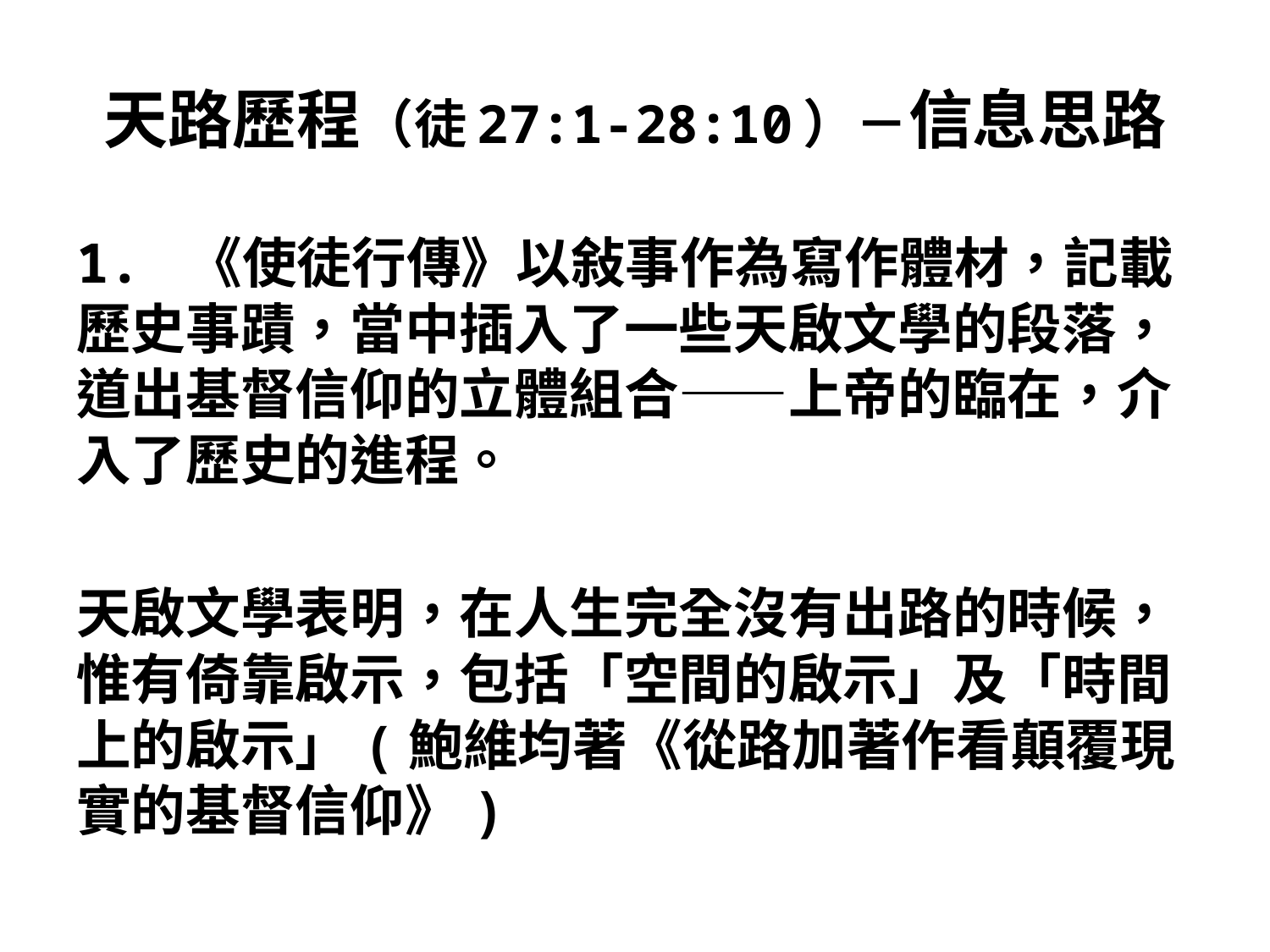

# 天路歷程（徒27:1-28:10）－信息思路
1. 《使徒行傳》以敍事作為寫作體材，記載歷史事蹟，當中插入了一些天啟文學的段落，道出基督信仰的立體組合——上帝的臨在，介入了歷史的進程。

天啟文學表明，在人生完全沒有出路的時候，惟有倚靠啟示，包括「空間的啟示」及「時間上的啟示」(鮑維均著《從路加著作看顛覆現實的基督信仰》)